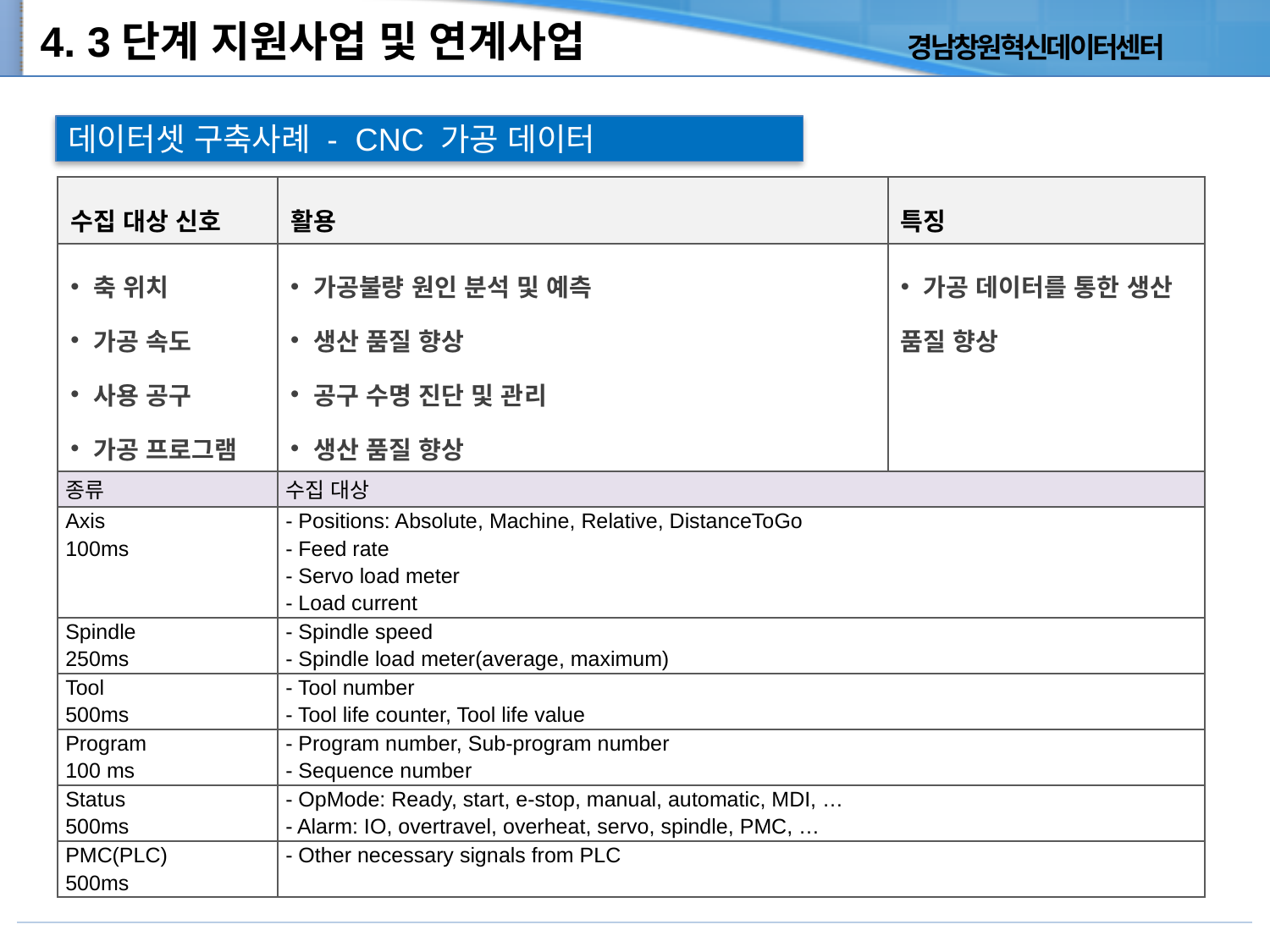

4. 3단계 지원사업 및 연계사업
데이터셋 구축사례 -  CNC 가공 데이터
| 수집 대상 신호 | 활용 | 특징 |
| --- | --- | --- |
| 축 위치 가공 속도 사용 공구 가공 프로그램 | 가공불량 원인 분석 및 예측 생산 품질 향상 공구 수명 진단 및 관리 생산 품질 향상 | 가공 데이터를 통한 생산 품질 향상 |
| 종류 | 수집 대상 |
| --- | --- |
| Axis 100ms | - Positions: Absolute, Machine, Relative, DistanceToGo - Feed rate - Servo load meter - Load current |
| Spindle 250ms | - Spindle speed - Spindle load meter(average, maximum) |
| Tool 500ms | - Tool number - Tool life counter, Tool life value |
| Program 100 ms | - Program number, Sub-program number - Sequence number |
| Status 500ms | - OpMode: Ready, start, e-stop, manual, automatic, MDI, … - Alarm: IO, overtravel, overheat, servo, spindle, PMC, … |
| PMC(PLC) 500ms | - Other necessary signals from PLC |